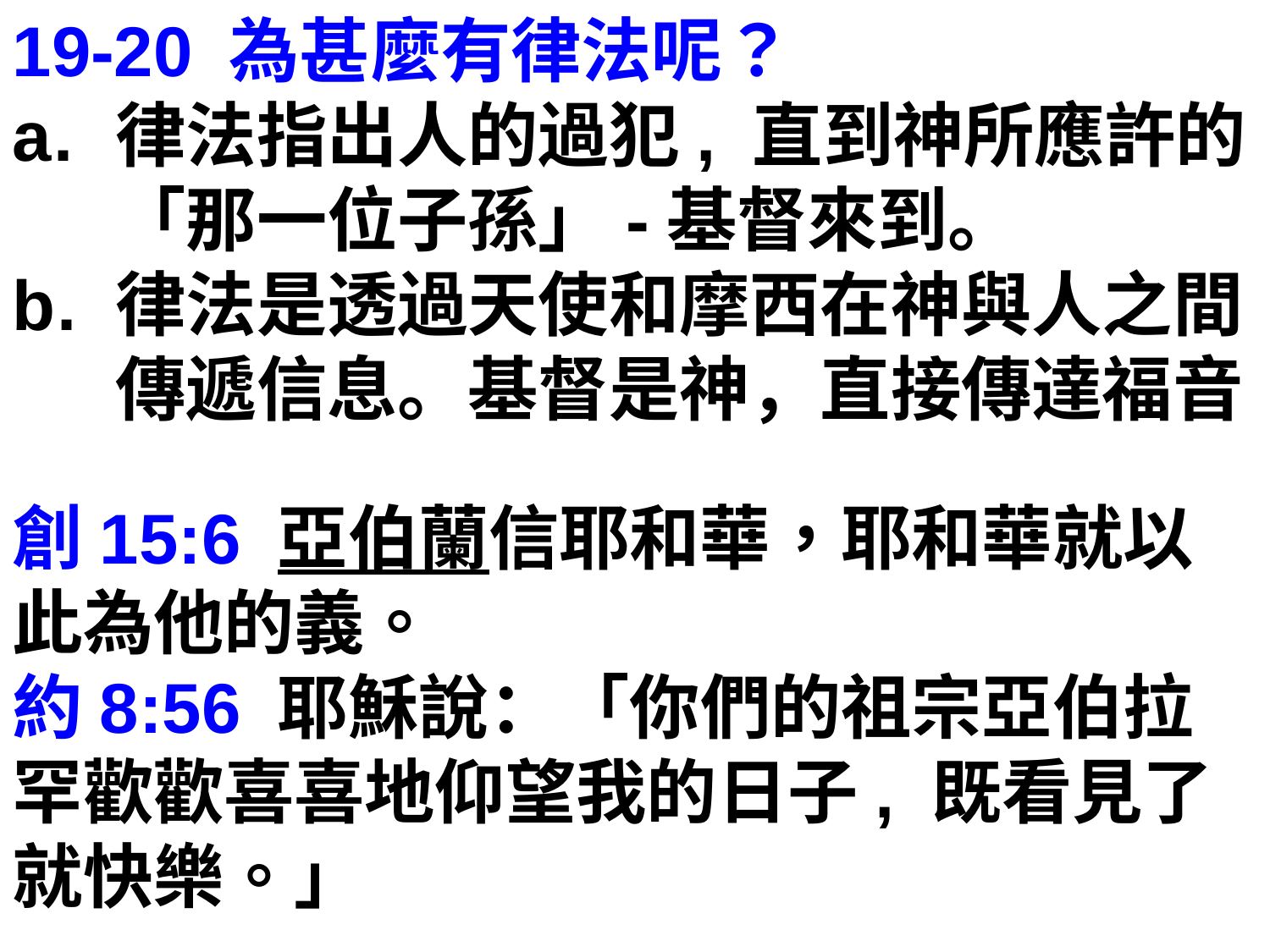

19-20 為甚麼有律法呢？
律法指出人的過犯, 直到神所應許的「那一位子孫」-基督來到。
律法是透過天使和摩西在神與人之間傳遞信息。基督是神，直接傳達福音
創15:6 亞伯蘭信耶和華，耶和華就以此為他的義。
約8:56 耶穌說：「你們的祖宗亞伯拉罕歡歡喜喜地仰望我的日子, 既看見了就快樂。」